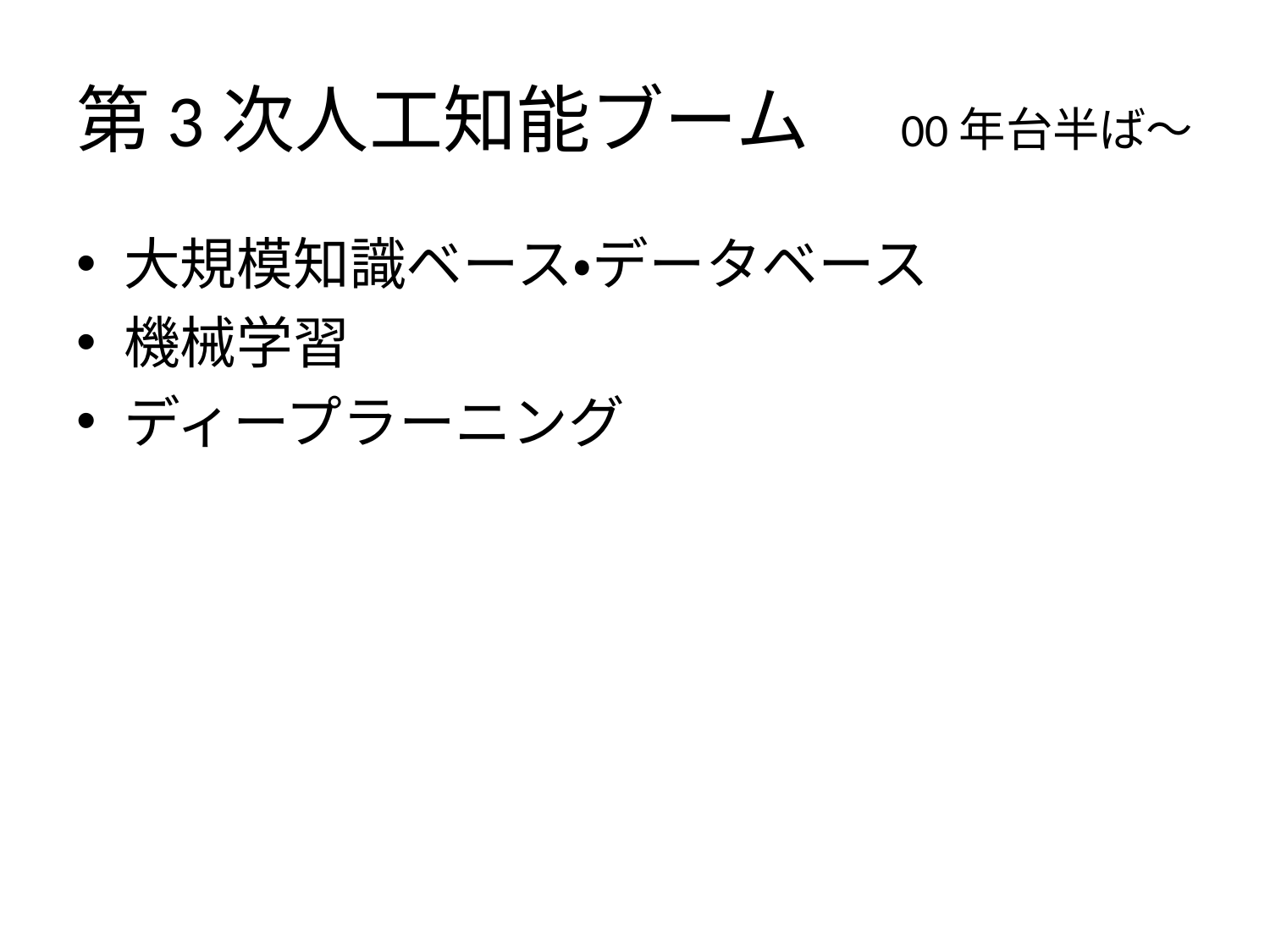

# 第3次人工知能ブーム　00年台半ば〜
大規模知識ベース・データベース
機械学習
ディープラーニング